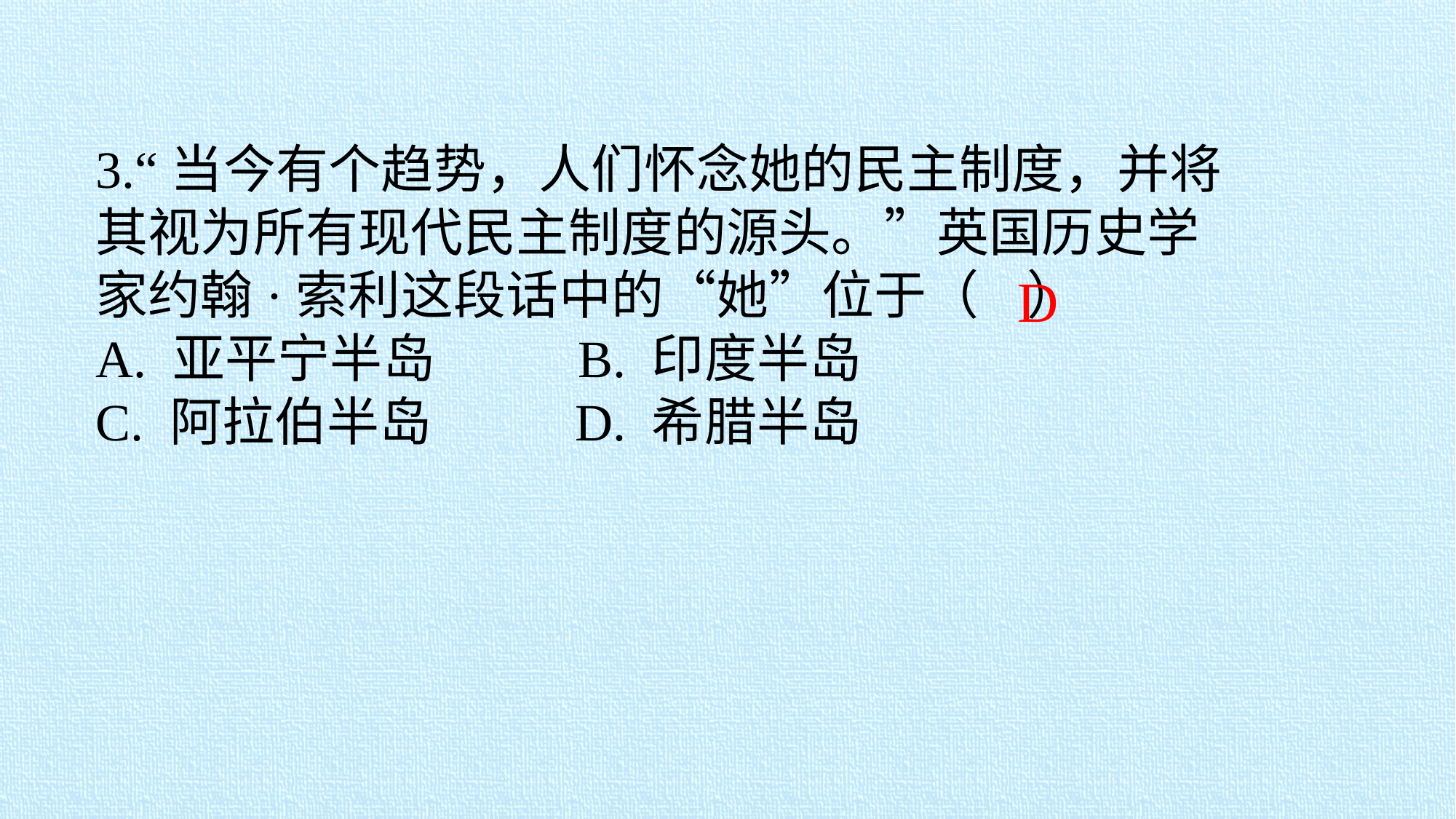

3.“当今有个趋势，人们怀念她的民主制度，并将其视为所有现代民主制度的源头。”英国历史学家约翰·索利这段话中的“她”位于（    ）
A. 亚平宁半岛           B. 印度半岛
C. 阿拉伯半岛           D. 希腊半岛
D